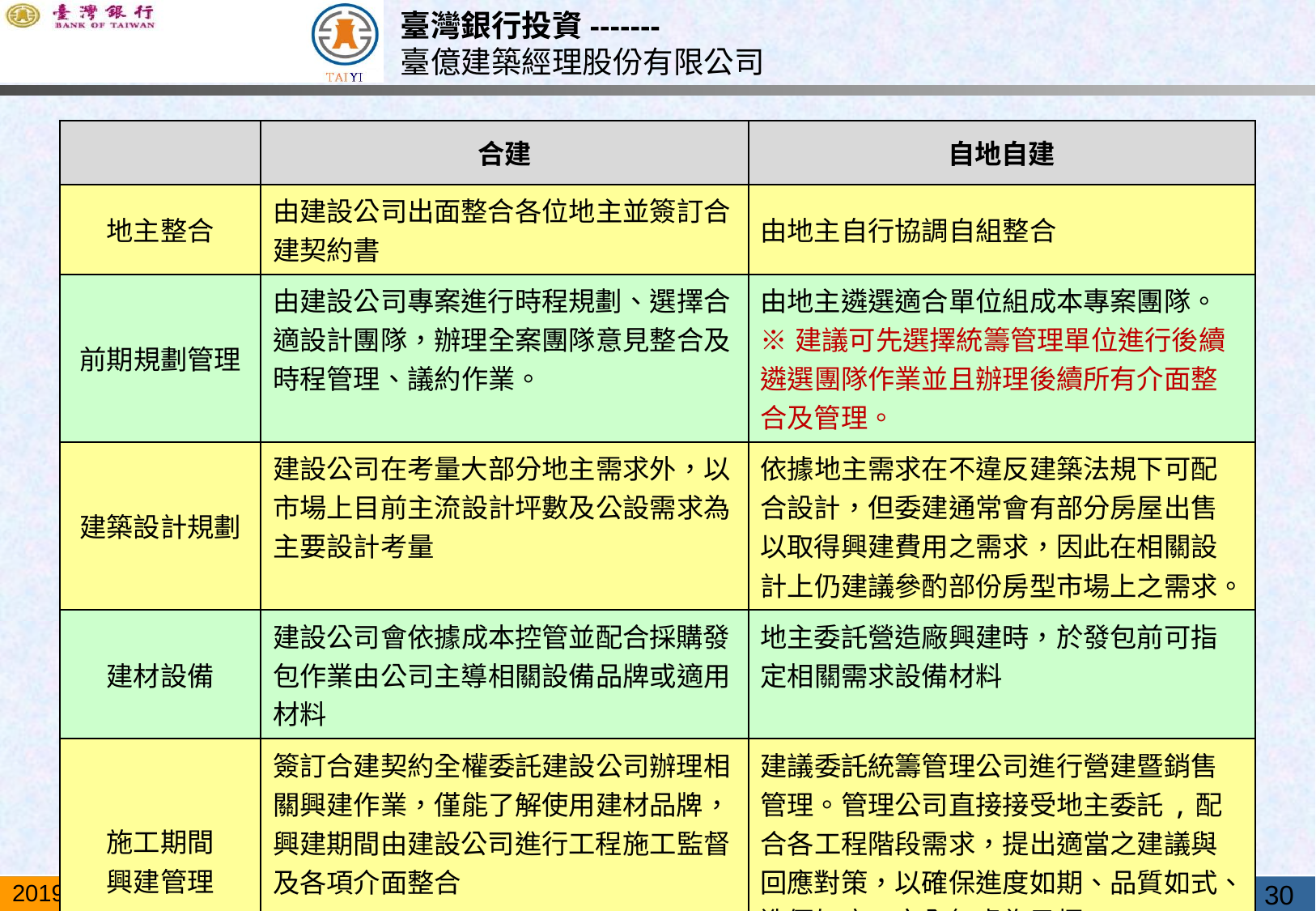

|  | 合建 | 自地自建 |
| --- | --- | --- |
| 地主整合 | 由建設公司出面整合各位地主並簽訂合建契約書 | 由地主自行協調自組整合 |
| 前期規劃管理 | 由建設公司專案進行時程規劃、選擇合適設計團隊，辦理全案團隊意見整合及時程管理、議約作業。 | 由地主遴選適合單位組成本專案團隊。 ※建議可先選擇統籌管理單位進行後續遴選團隊作業並且辦理後續所有介面整合及管理。 |
| 建築設計規劃 | 建設公司在考量大部分地主需求外，以市場上目前主流設計坪數及公設需求為主要設計考量 | 依據地主需求在不違反建築法規下可配合設計，但委建通常會有部分房屋出售以取得興建費用之需求，因此在相關設計上仍建議參酌部份房型市場上之需求。 |
| 建材設備 | 建設公司會依據成本控管並配合採購發包作業由公司主導相關設備品牌或適用材料 | 地主委託營造廠興建時，於發包前可指定相關需求設備材料 |
| 施工期間 興建管理 | 簽訂合建契約全權委託建設公司辦理相關興建作業，僅能了解使用建材品牌，興建期間由建設公司進行工程施工監督及各項介面整合 | 建議委託統籌管理公司進行營建暨銷售管理。管理公司直接接受地主委託,配合各工程階段需求，提出適當之建議與回應對策，以確保進度如期、品質如式、造價如度、安全無虞為目標。 |
30
2019/5/17